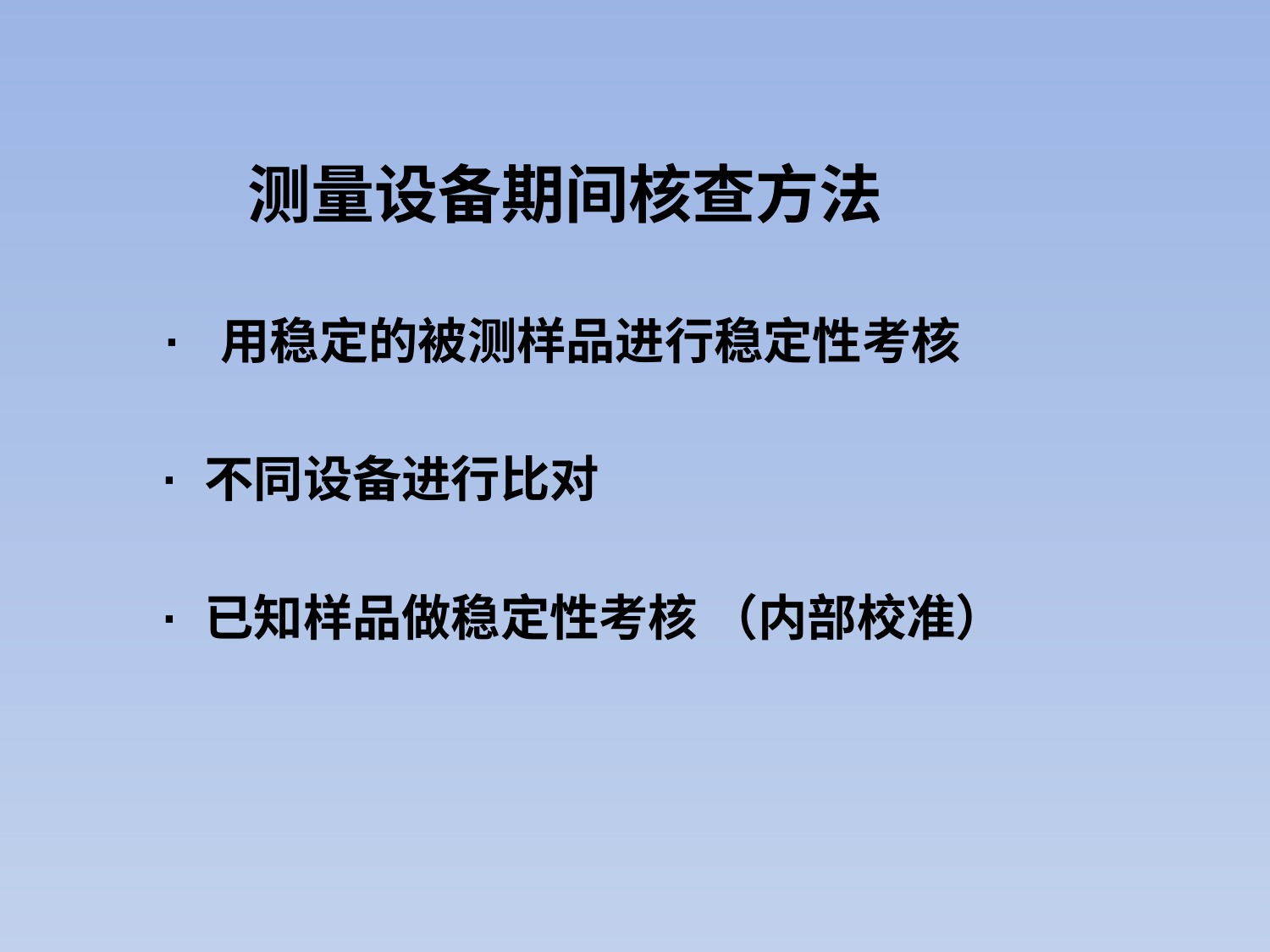

测量设备期间核查方法

    ·  用稳定的被测样品进行稳定性考核

    · 不同设备进行比对

    · 已知样品做稳定性考核 （内部校准）